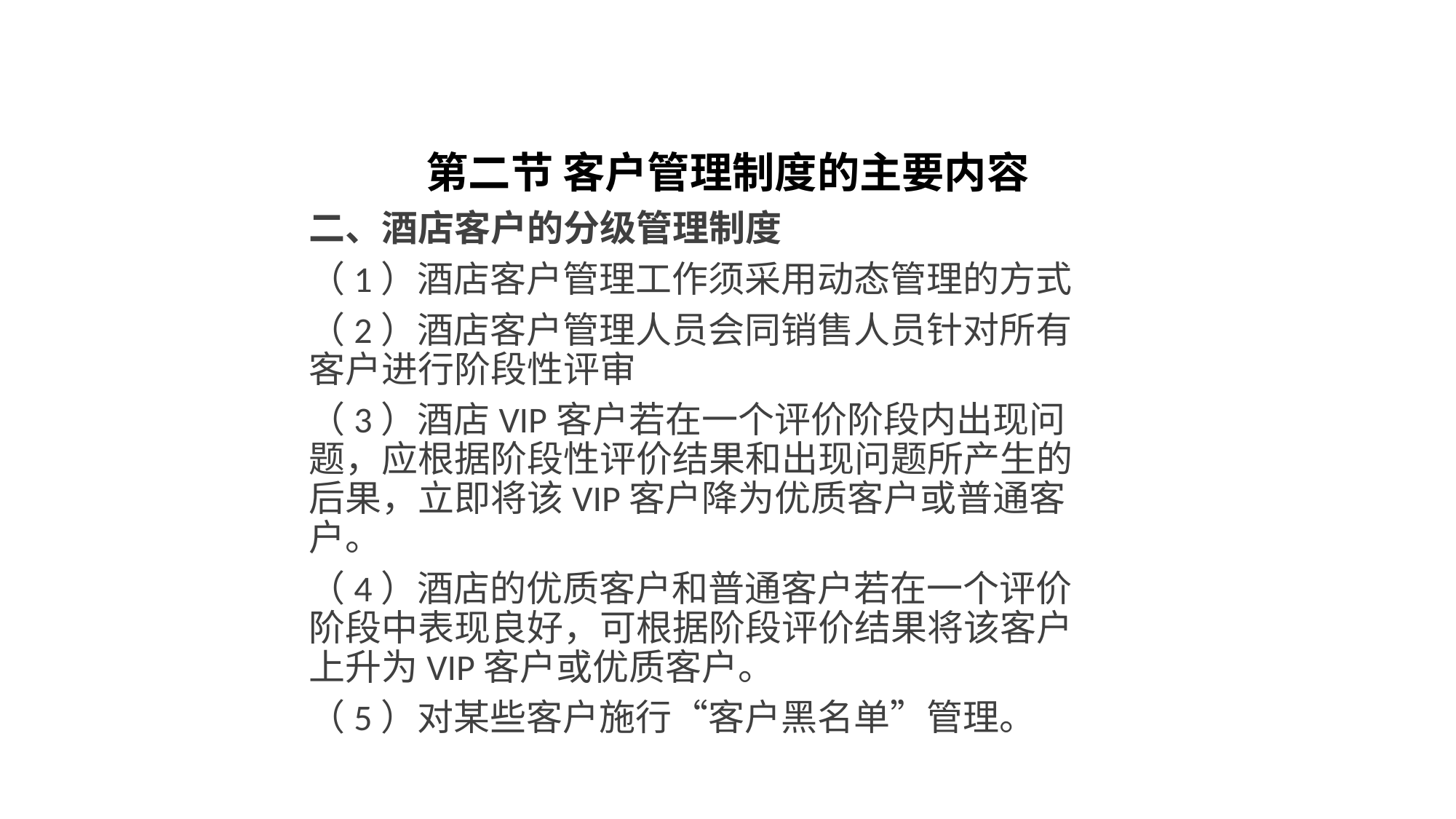

# 第二节 客户管理制度的主要内容
二、酒店客户的分级管理制度
（1）酒店客户管理工作须采用动态管理的方式
（2）酒店客户管理人员会同销售人员针对所有客户进行阶段性评审
（3）酒店VIP客户若在一个评价阶段内出现问题，应根据阶段性评价结果和出现问题所产生的后果，立即将该VIP客户降为优质客户或普通客户。
（4）酒店的优质客户和普通客户若在一个评价阶段中表现良好，可根据阶段评价结果将该客户上升为VIP客户或优质客户。
（5）对某些客户施行“客户黑名单”管理。